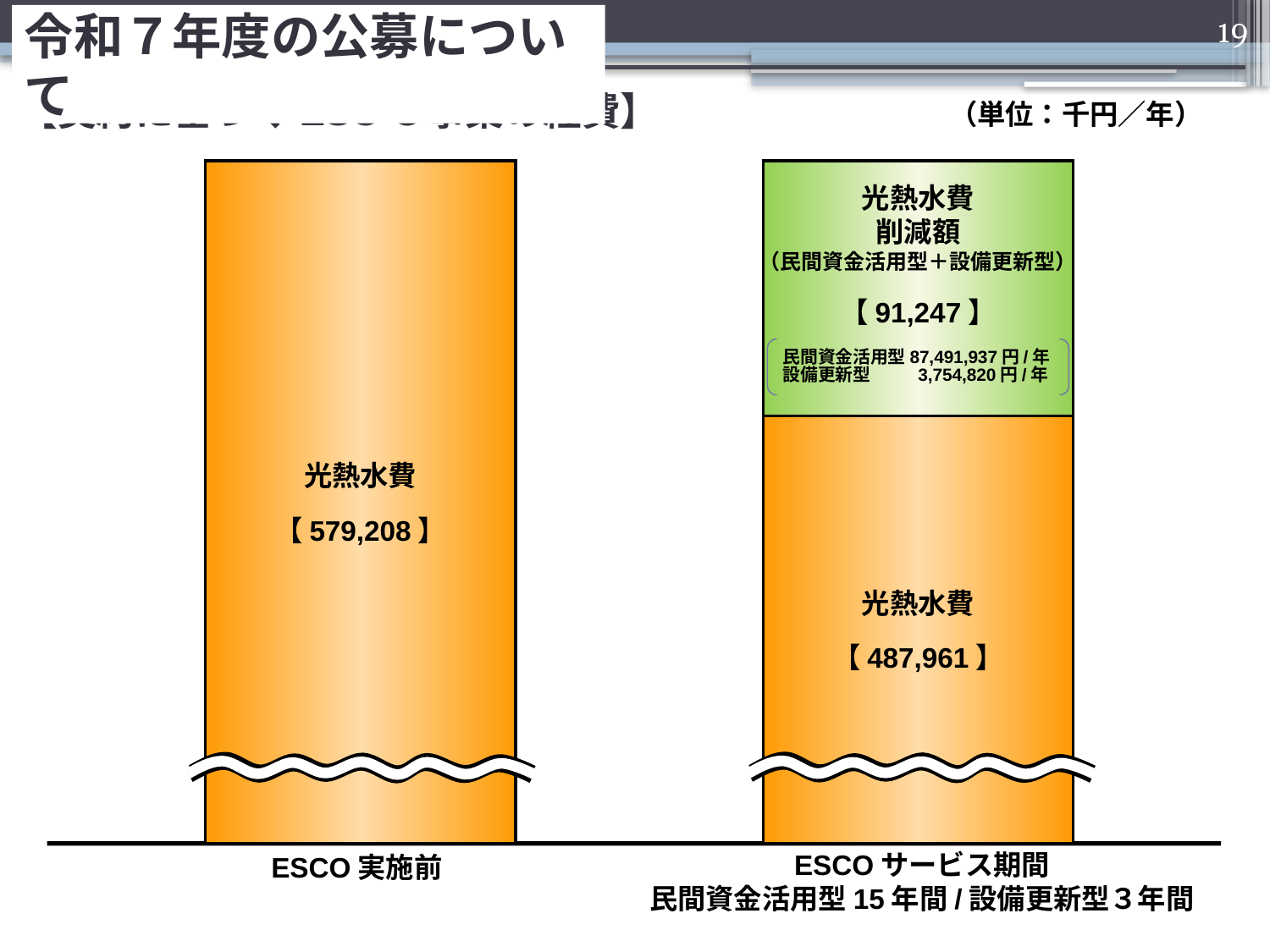

令和７年度の公募について
19
【契約に基づくESCＯ事業の経費】
（単位：千円／年）
光熱水費

【579,208】
光熱水費
削減額
（民間資金活用型＋設備更新型）

【91,247】

民間資金活用型	87,491,937円/年
設備更新型　　	 3,754,820円/年
光熱水費

【487,961】

ESCO実施前

ESCOサービス期間
民間資金活用型15年間/設備更新型３年間